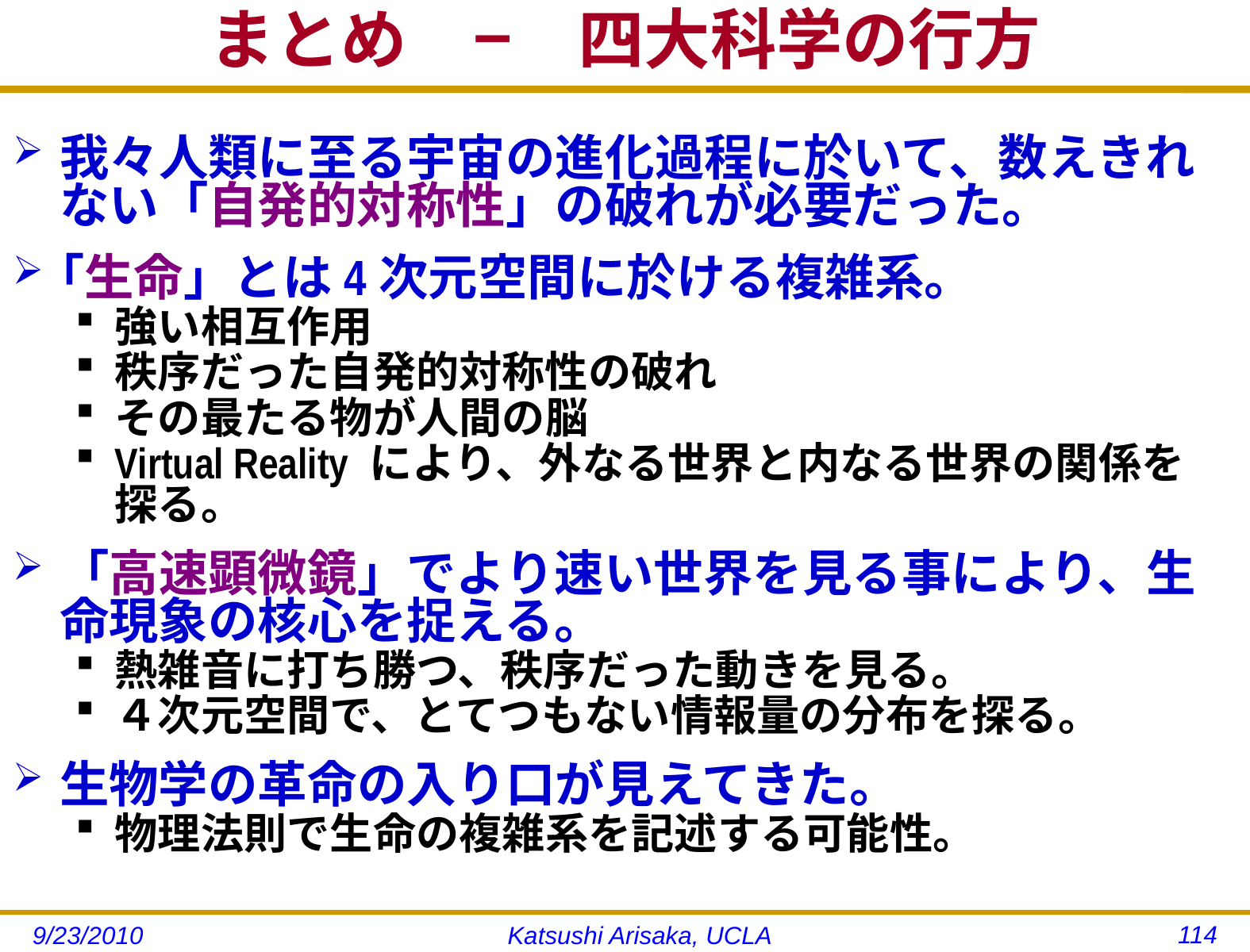

# まとめ　−　四大科学の行方
我々人類に至る宇宙の進化過程に於いて、数えきれない「自発的対称性」の破れが必要だった。
｢生命」とは4次元空間に於ける複雑系。
強い相互作用
秩序だった自発的対称性の破れ
その最たる物が人間の脳
Virtual Reality により、外なる世界と内なる世界の関係を探る。
「高速顕微鏡」でより速い世界を見る事により、生命現象の核心を捉える。
熱雑音に打ち勝つ、秩序だった動きを見る。
４次元空間で、とてつもない情報量の分布を探る。
生物学の革命の入り口が見えてきた。
物理法則で生命の複雑系を記述する可能性。
114
9/23/2010
Katsushi Arisaka, UCLA